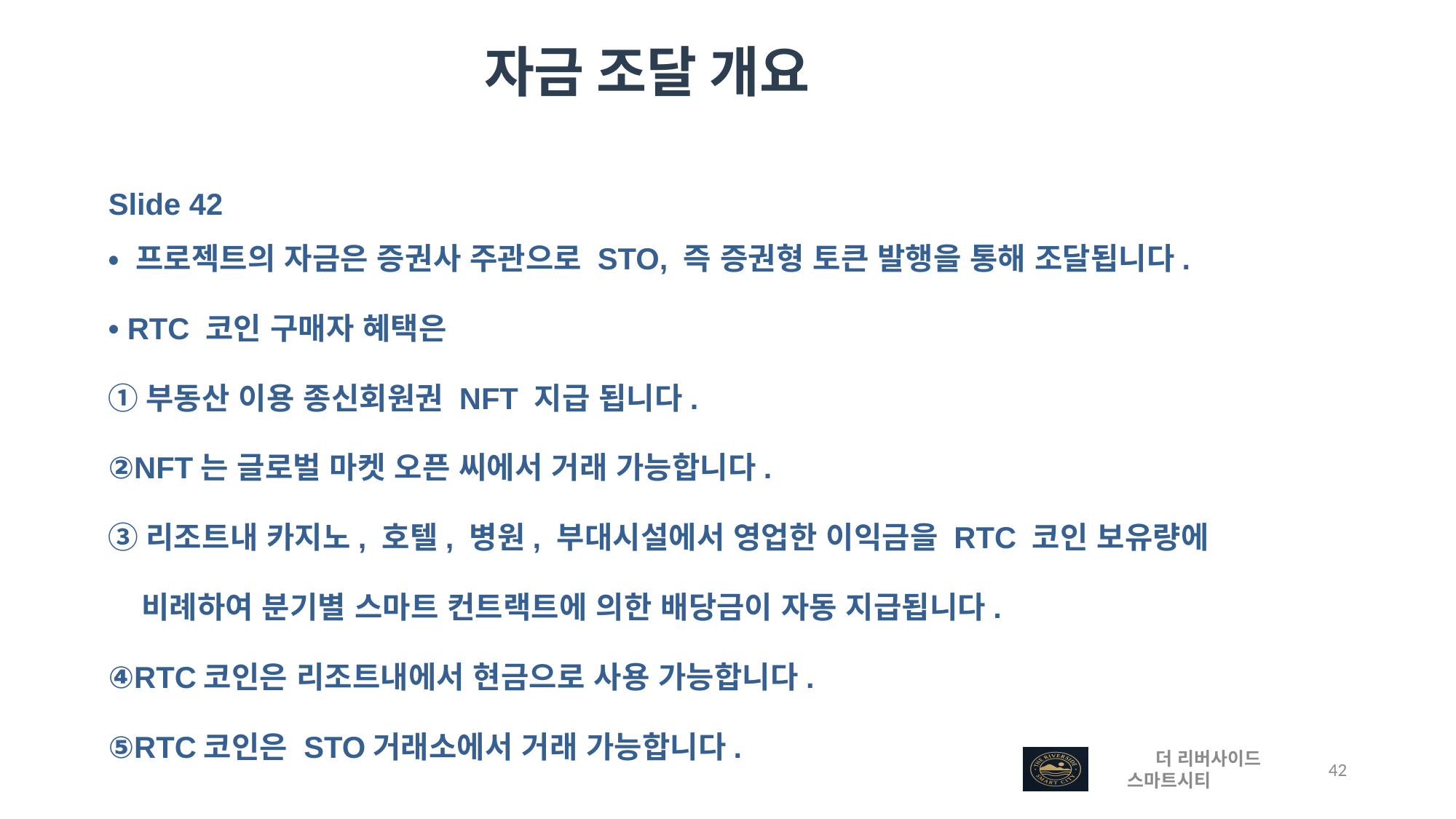

자금 조달 개요
Slide 42
• 프로젝트의 자금은 증권사 주관으로 STO, 즉 증권형 토큰 발행을 통해 조달됩니다.
• RTC 코인 구매자 혜택은
①부동산 이용 종신회원권 NFT 지급 됩니다.
②NFT는 글로벌 마켓 오픈 씨에서 거래 가능합니다.
③리조트내 카지노, 호텔, 병원, 부대시설에서 영업한 이익금을 RTC 코인 보유량에
   비례하여 분기별 스마트 컨트랙트에 의한 배당금이 자동 지급됩니다.
④RTC코인은 리조트내에서 현금으로 사용 가능합니다.
⑤RTC코인은 STO거래소에서 거래 가능합니다.
             더 리버사이드 스마트시티
  42